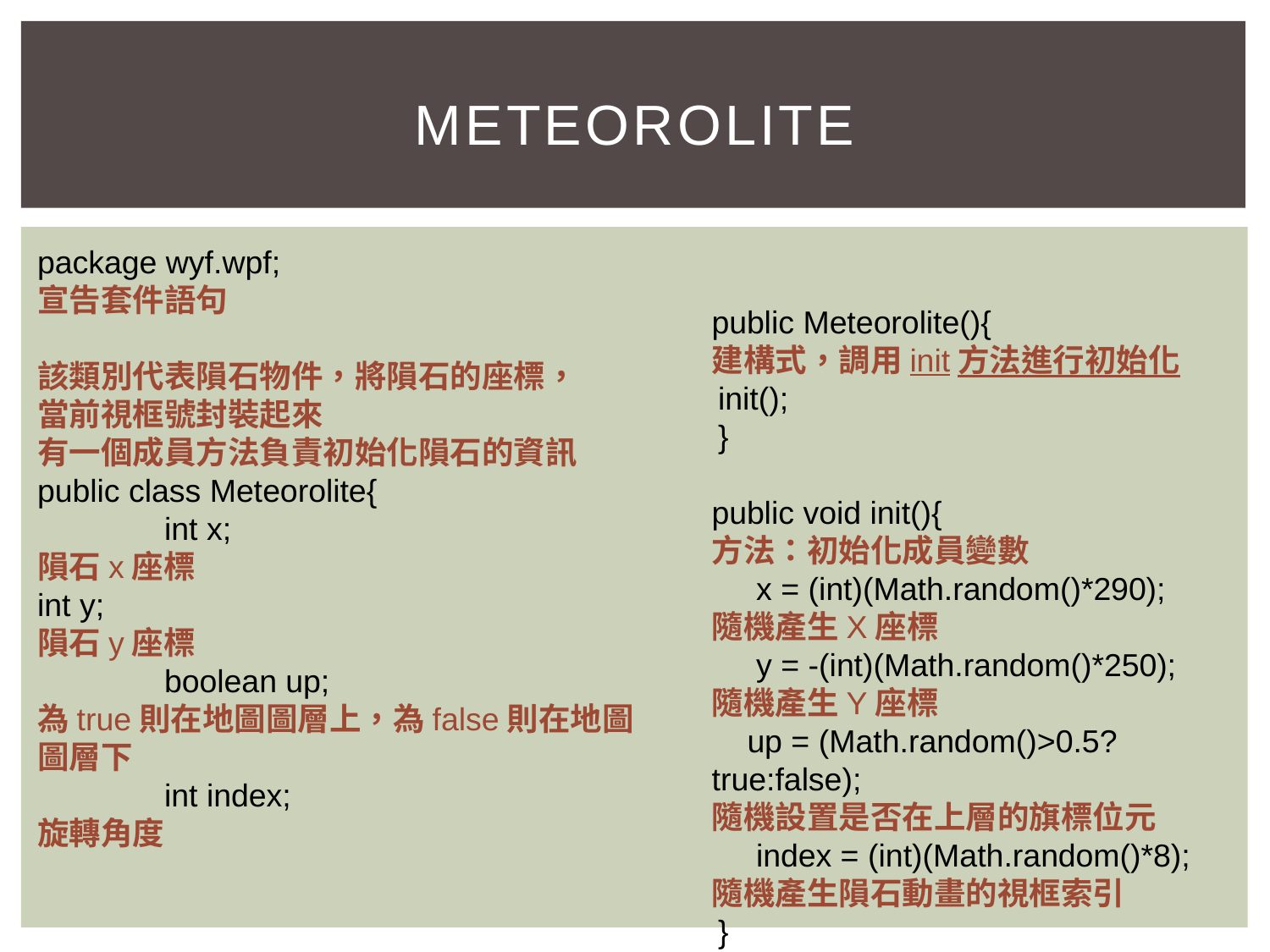

# Meteorolite
package wyf.wpf;
宣告套件語句

該類別代表隕石物件，將隕石的座標，
當前視框號封裝起來
有一個成員方法負責初始化隕石的資訊
public class Meteorolite{
 	int x;
隕石x座標
int y;
隕石y座標
	boolean up;
為true則在地圖圖層上，為false則在地圖圖層下
	int index;
旋轉角度
public Meteorolite(){
建構式，調用init方法進行初始化
init();
}

public void init(){
方法：初始化成員變數
     x = (int)(Math.random()*290);
隨機產生X座標
     y = -(int)(Math.random()*250);
隨機產生Y座標
    up = (Math.random()>0.5?true:false);
隨機設置是否在上層的旗標位元
     index = (int)(Math.random()*8);
隨機產生隕石動畫的視框索引
}